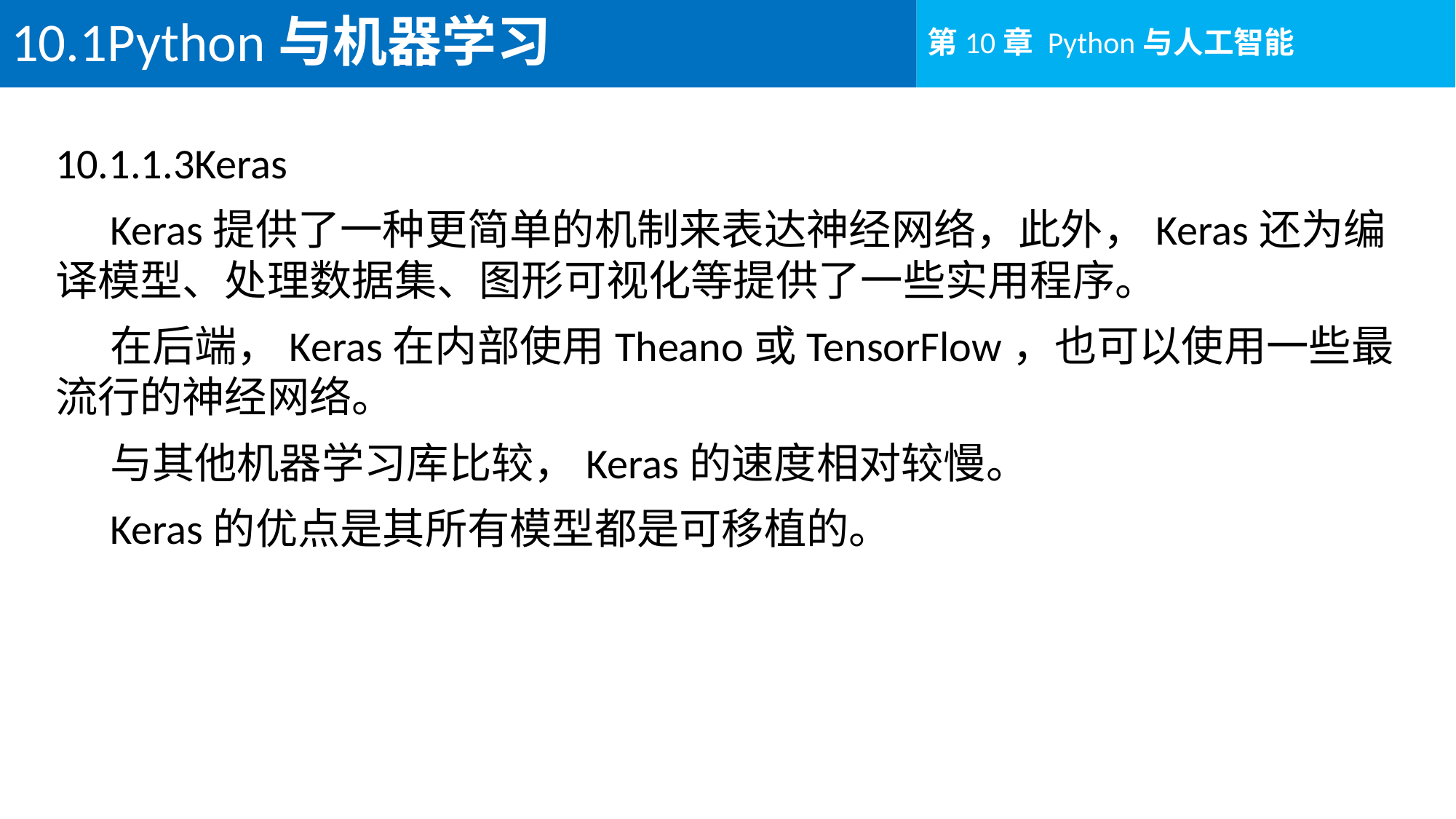

# 10.1Python与机器学习
10.1.1.3Keras
Keras提供了一种更简单的机制来表达神经网络，此外，Keras还为编译模型、处理数据集、图形可视化等提供了一些实用程序。
在后端，Keras在内部使用Theano或TensorFlow，也可以使用一些最流行的神经网络。
与其他机器学习库比较，Keras的速度相对较慢。
Keras的优点是其所有模型都是可移植的。